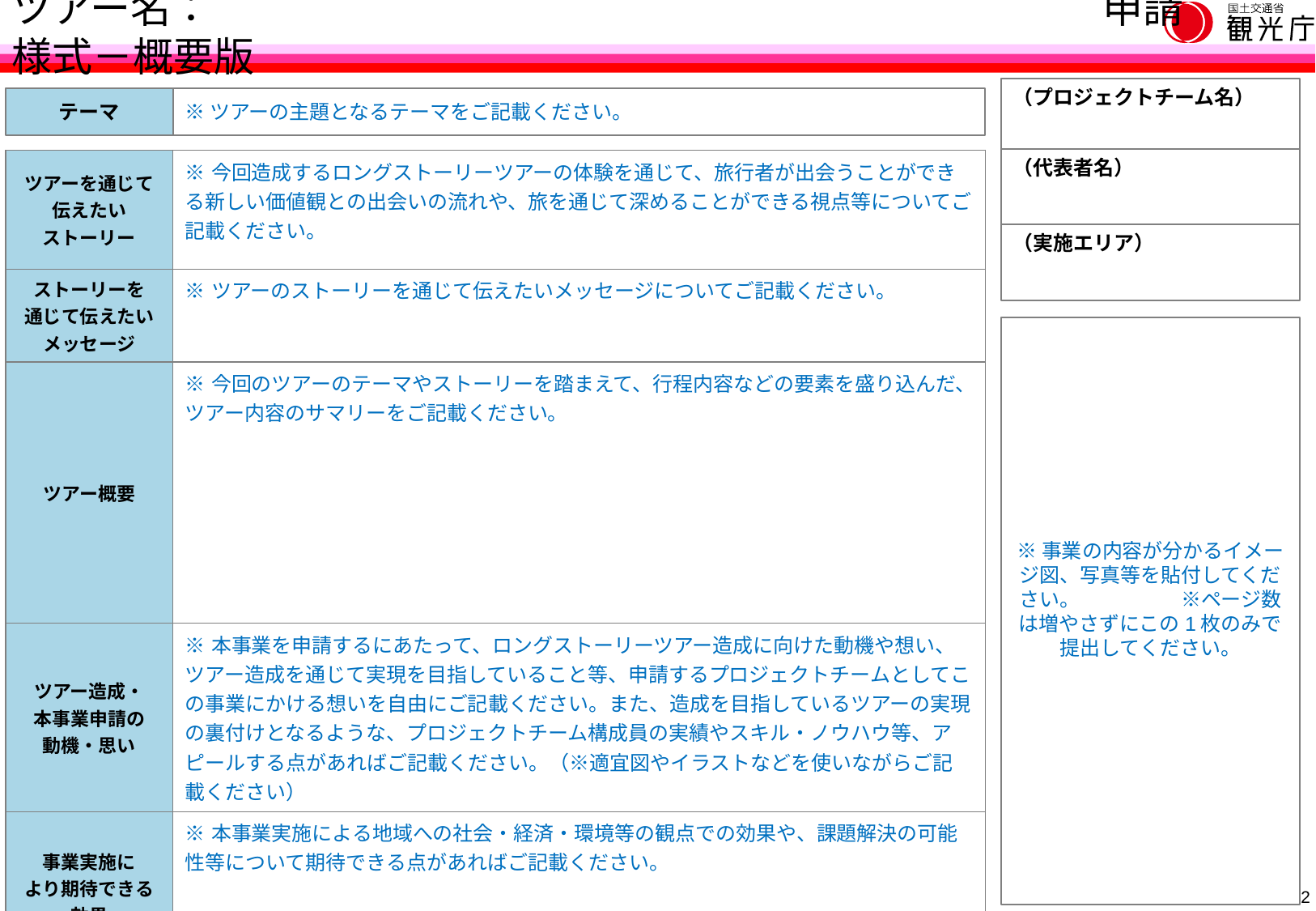

ツアー名：　　　　　　　　　　　　　　　　　　　　　　申請様式－概要版
（プロジェクトチーム名）
テーマ
※ツアーの主題となるテーマをご記載ください。
（代表者名）
| ツアーを通じて 伝えたい ストーリー | ※今回造成するロングストーリーツアーの体験を通じて、旅行者が出会うことができる新しい価値観との出会いの流れや、旅を通じて深めることができる視点等についてご記載ください。 |
| --- | --- |
| ストーリーを 通じて伝えたい メッセージ | ※ツアーのストーリーを通じて伝えたいメッセージについてご記載ください。 |
| ツアー概要 | ※今回のツアーのテーマやストーリーを踏まえて、行程内容などの要素を盛り込んだ、ツアー内容のサマリーをご記載ください。 |
| ツアー造成・ 本事業申請の 動機・思い | ※本事業を申請するにあたって、ロングストーリーツアー造成に向けた動機や想い、ツアー造成を通じて実現を目指していること等、申請するプロジェクトチームとしてこの事業にかける想いを自由にご記載ください。また、造成を目指しているツアーの実現の裏付けとなるような、プロジェクトチーム構成員の実績やスキル・ノウハウ等、アピールする点があればご記載ください。（※適宜図やイラストなどを使いながらご記載ください） |
| 事業実施に より期待できる 効果 | ※本事業実施による地域への社会・経済・環境等の観点での効果や、課題解決の可能性等について期待できる点があればご記載ください。 |
（実施エリア）
※事業の内容が分かるイメージ図、写真等を貼付してください。　　　　　※ページ数は増やさずにこの1枚のみで提出してください。

2